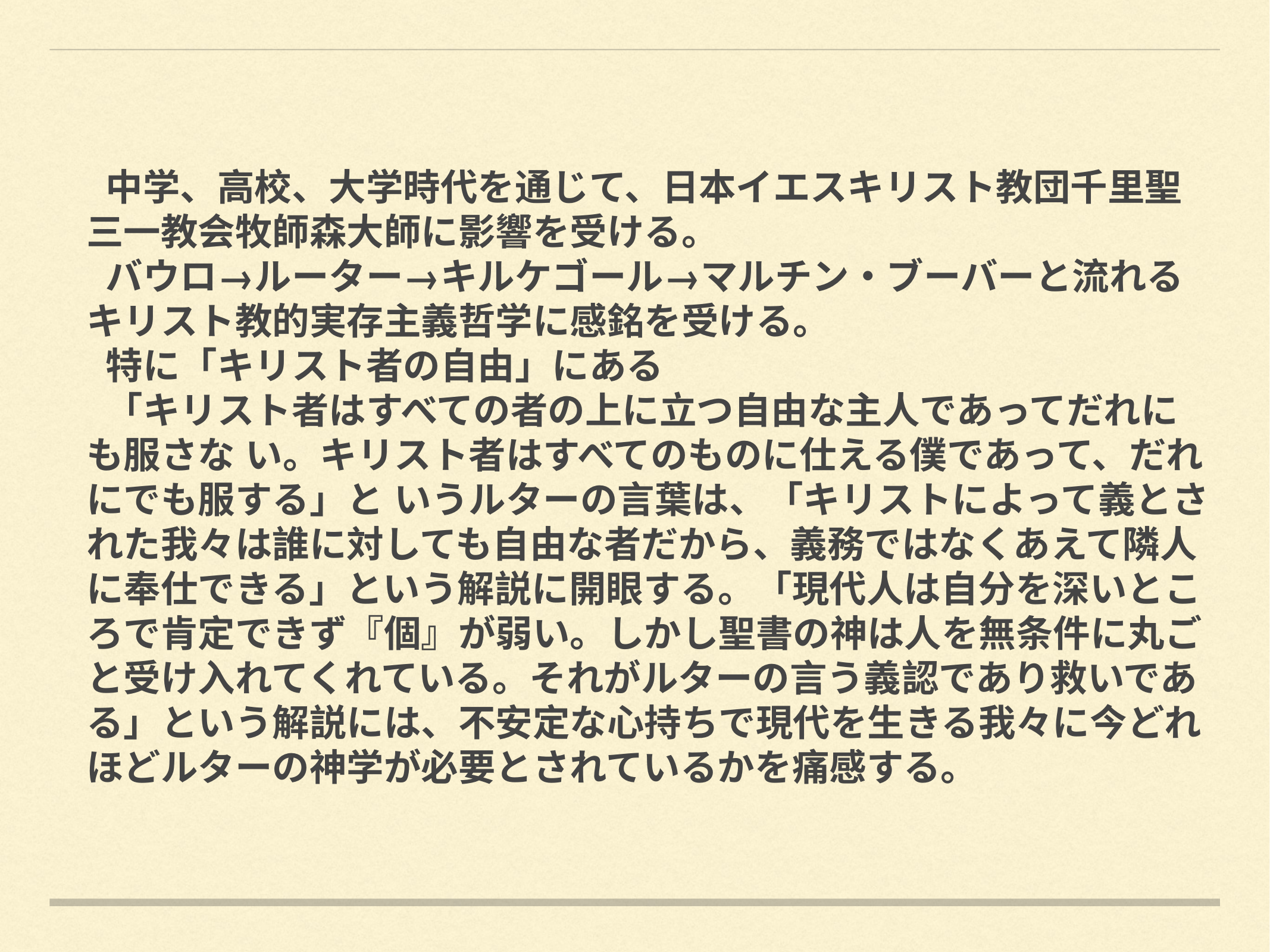

中学、高校、大学時代を通じて、日本イエスキリスト教団千里聖三一教会牧師森大師に影響を受ける。
 バウロ→ルーター→キルケゴール→マルチン・ブーバーと流れるキリスト教的実存主義哲学に感銘を受ける。
 特に「キリスト者の自由」にある
 「キリスト者はすべての者の上に立つ自由な主人であってだれにも服さな い。キリスト者はすべてのものに仕える僕であって、だれにでも服する」と いうルターの言葉は、「キリストによって義とされた我々は誰に対しても自由な者だから、義務ではなくあえて隣人に奉仕できる」という解説に開眼する。「現代人は自分を深いところで肯定できず『個』が弱い。しかし聖書の神は人を無条件に丸ごと受け入れてくれている。それがルターの言う義認であり救いである」という解説には、不安定な心持ちで現代を生きる我々に今どれほどルターの神学が必要とされているかを痛感する。